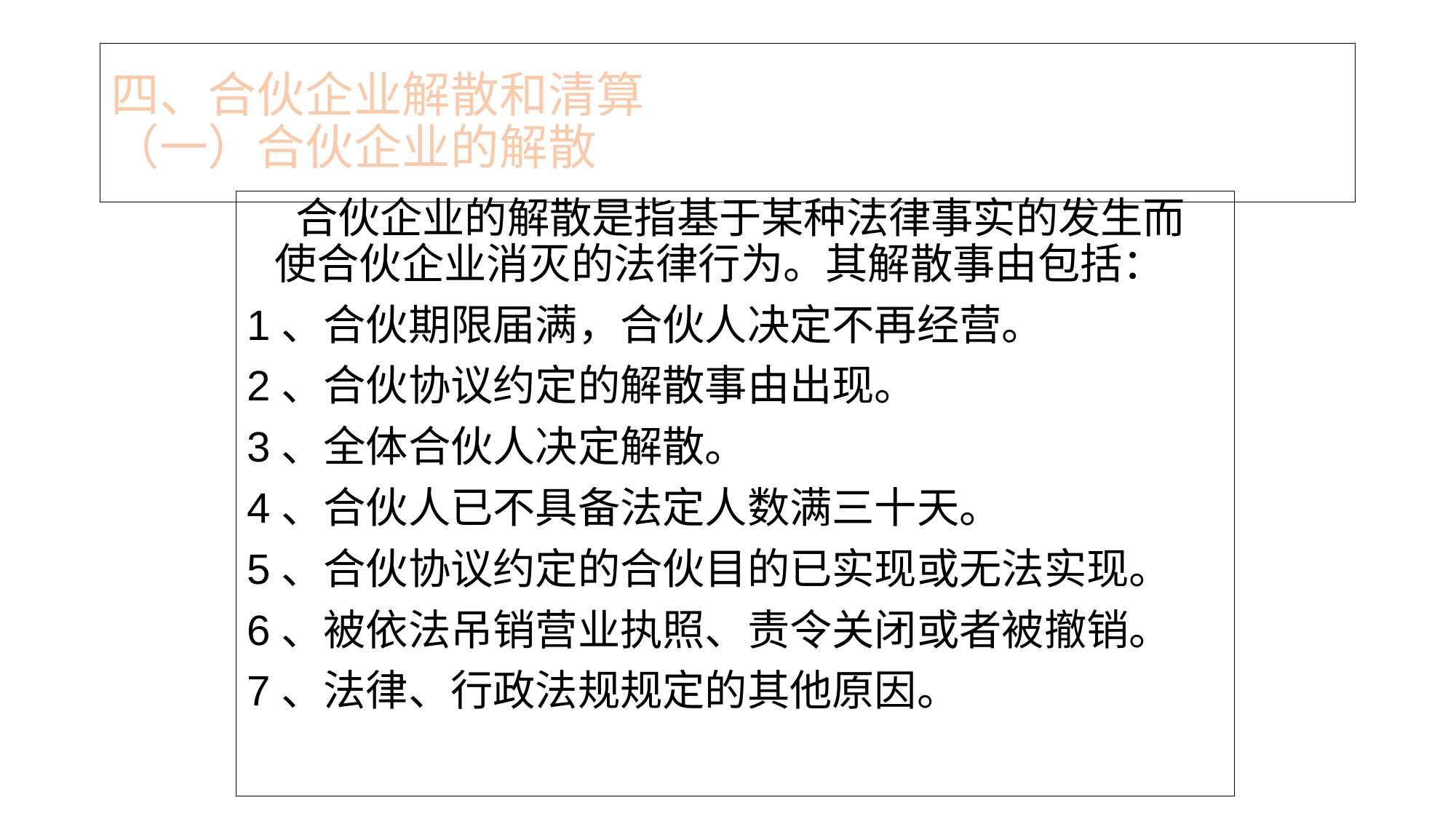

# 四、合伙企业解散和清算 （一）合伙企业的解散
    合伙企业的解散是指基于某种法律事实的发生而使合伙企业消灭的法律行为。其解散事由包括：
1、合伙期限届满，合伙人决定不再经营。
2、合伙协议约定的解散事由出现。
3、全体合伙人决定解散。
4、合伙人已不具备法定人数满三十天。
5、合伙协议约定的合伙目的已实现或无法实现。
6、被依法吊销营业执照、责令关闭或者被撤销。
7、法律、行政法规规定的其他原因。